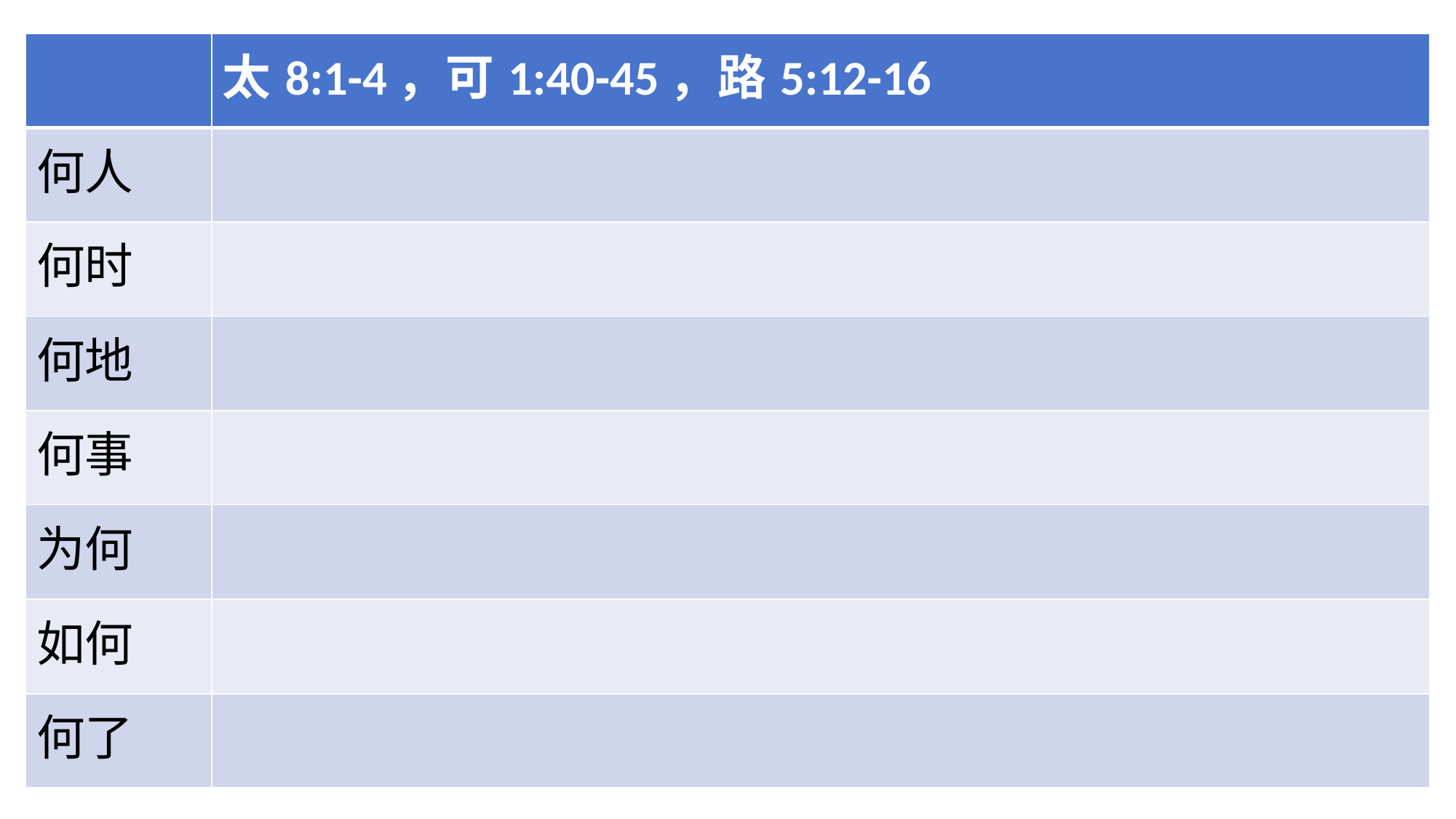

|  | 太8:1-4，可1:40-45，路5:12-16 |
| --- | --- |
| 何人 |  |
| 何时 |  |
| 何地 |  |
| 何事 |  |
| 为何 |  |
| 如何 |  |
| 何了 |  |